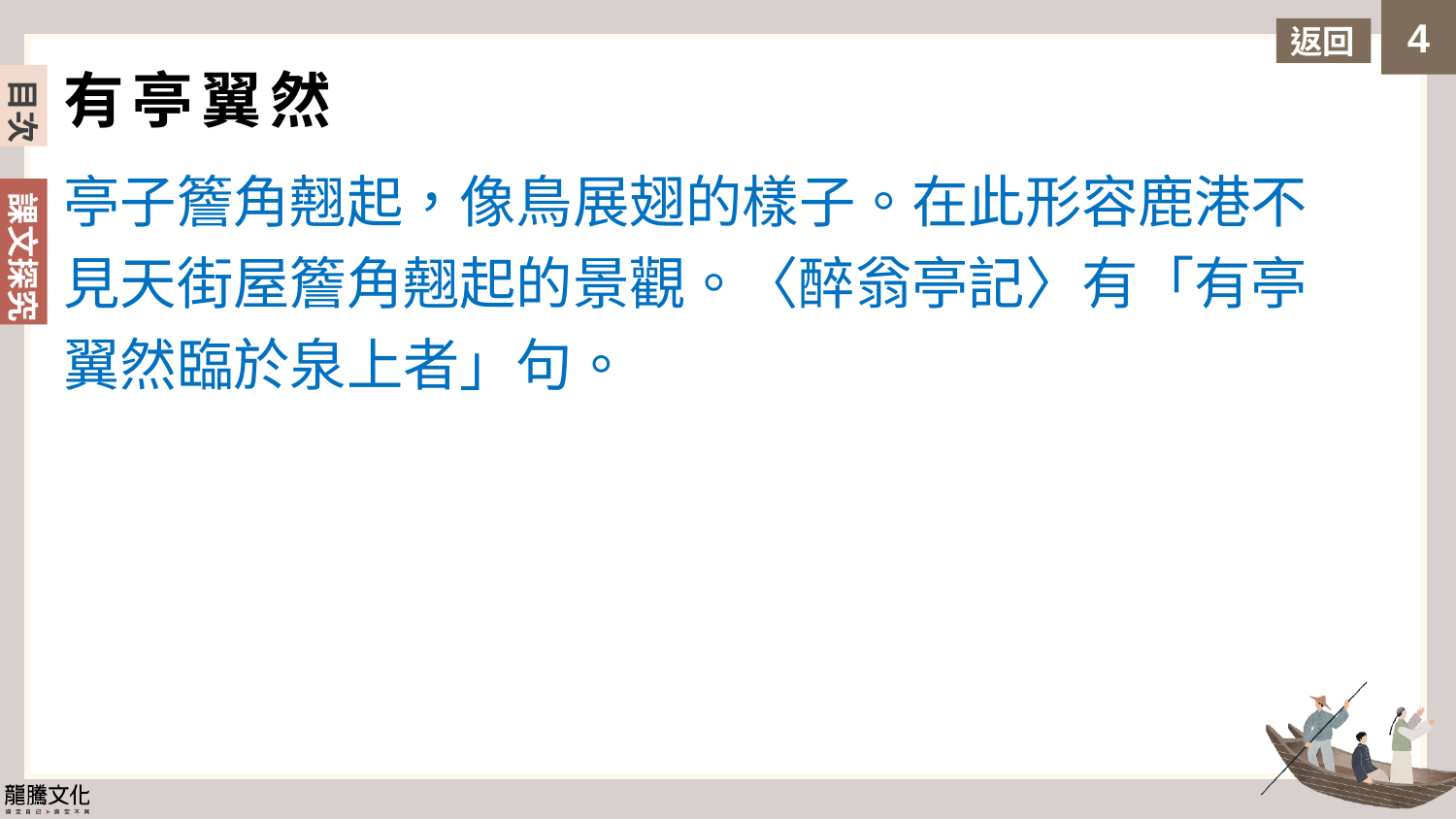

返回
有亭翼然
亭子簷角翹起，像鳥展翅的樣子。在此形容鹿港不見天街屋簷角翹起的景觀。〈醉翁亭記〉有「有亭翼然臨於泉上者」句。